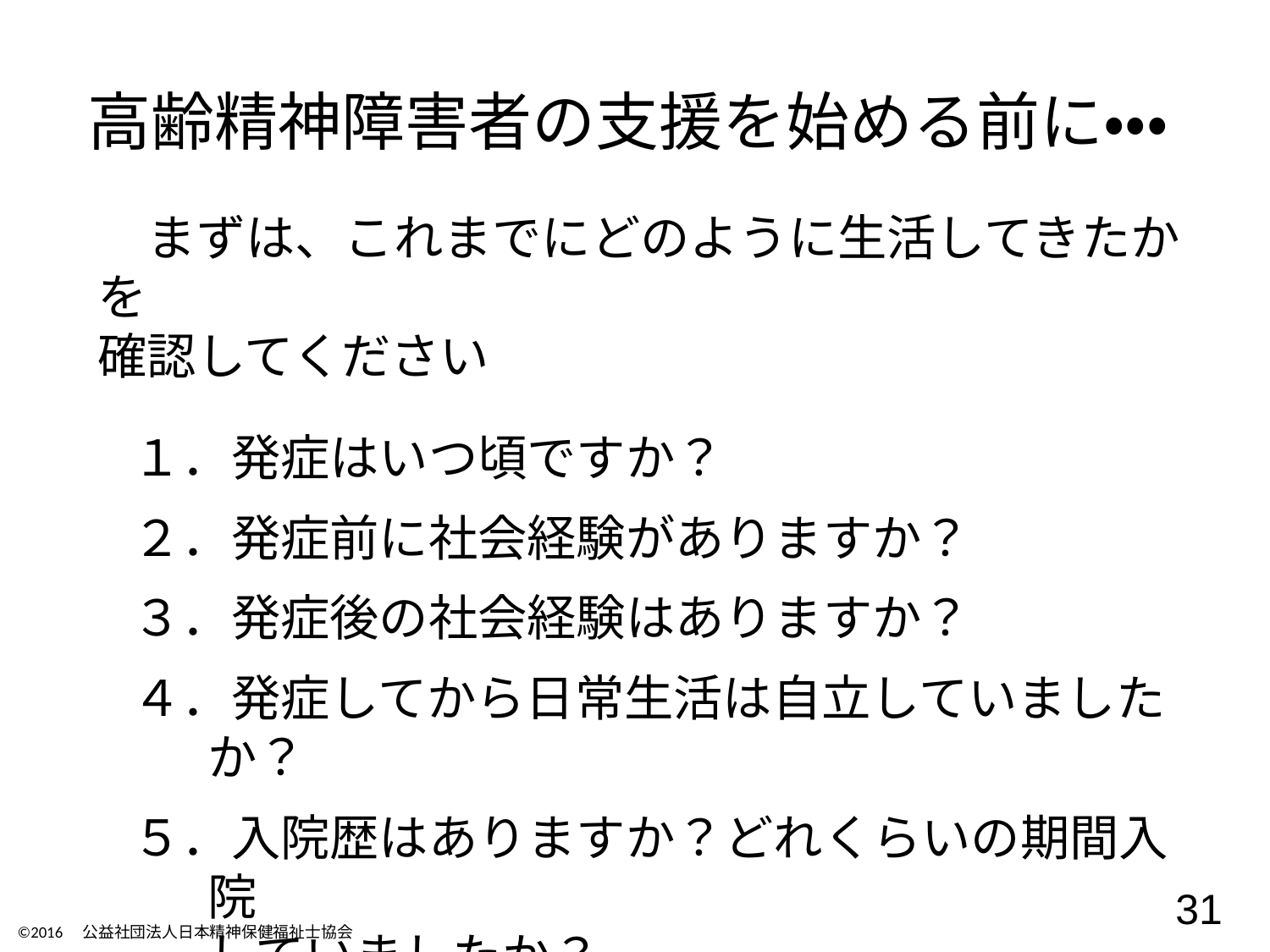

高齢精神障害者の支援を始める前に・・・
　まずは、これまでにどのように生活してきたかを
確認してください
１．発症はいつ頃ですか？
２．発症前に社会経験がありますか？
３．発症後の社会経験はありますか？
４．発症してから日常生活は自立していましたか？
５．入院歴はありますか？どれくらいの期間入院
していましたか？
６．地域生活を始めて何年目ですか？
31
©2016　公益社団法人日本精神保健福祉士協会